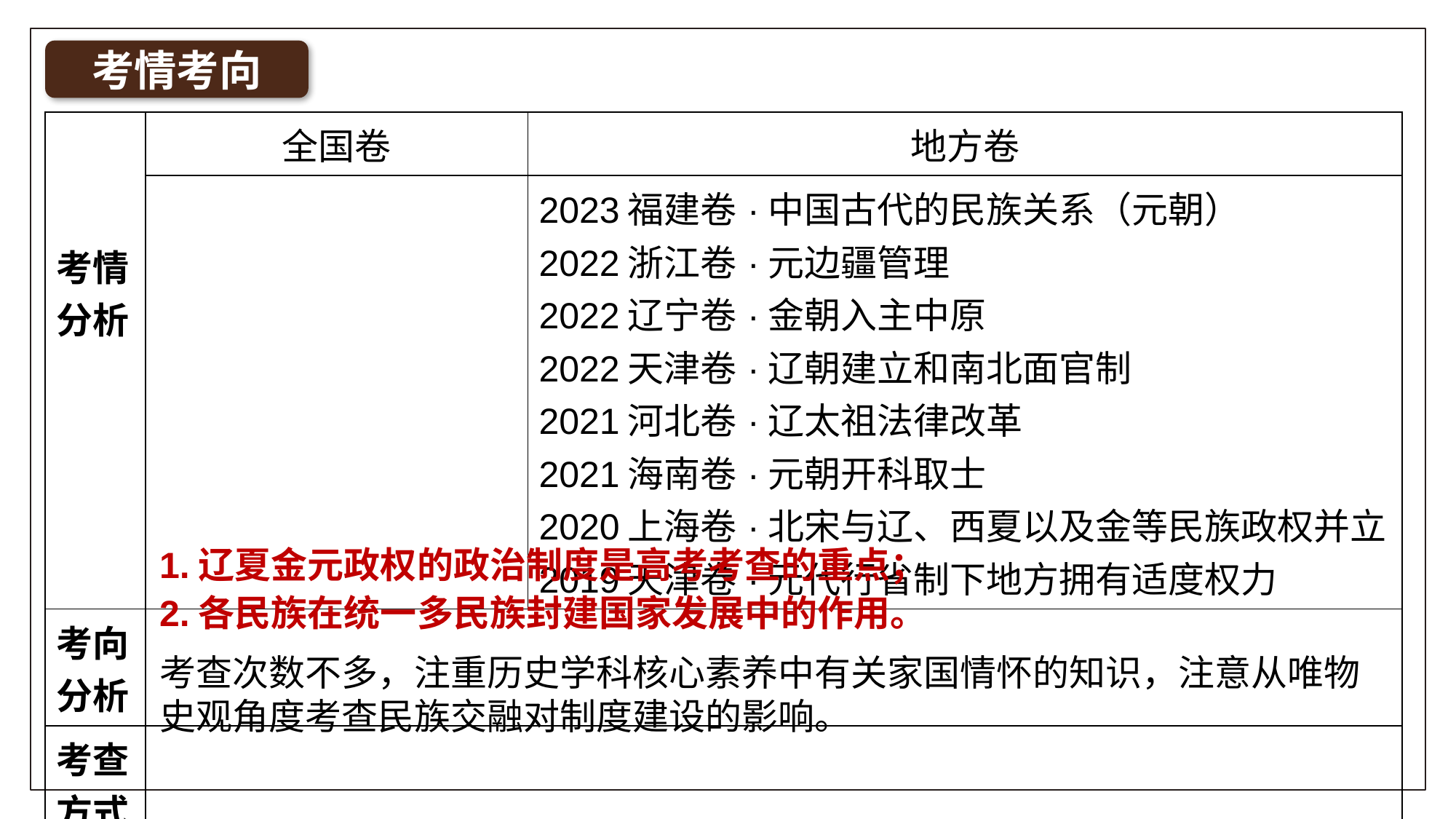

考情考向
| 考情分析 | 全国卷 | 地方卷 |
| --- | --- | --- |
|  |  | 2023福建卷·中国古代的民族关系（元朝） 2022浙江卷·元边疆管理 2022辽宁卷·金朝入主中原 2022天津卷·辽朝建立和南北面官制 2021河北卷·辽太祖法律改革 2021海南卷·元朝开科取士 2020上海卷·北宋与辽、西夏以及金等民族政权并立 2019天津卷·元代行省制下地方拥有适度权力 |
| 考向 分析 |  |  |
| 考查方式 |  |  |
1.辽夏金元政权的政治制度是高考考查的重点；
2.各民族在统一多民族封建国家发展中的作用。
考查次数不多，注重历史学科核心素养中有关家国情怀的知识，注意从唯物史观角度考查民族交融对制度建设的影响。